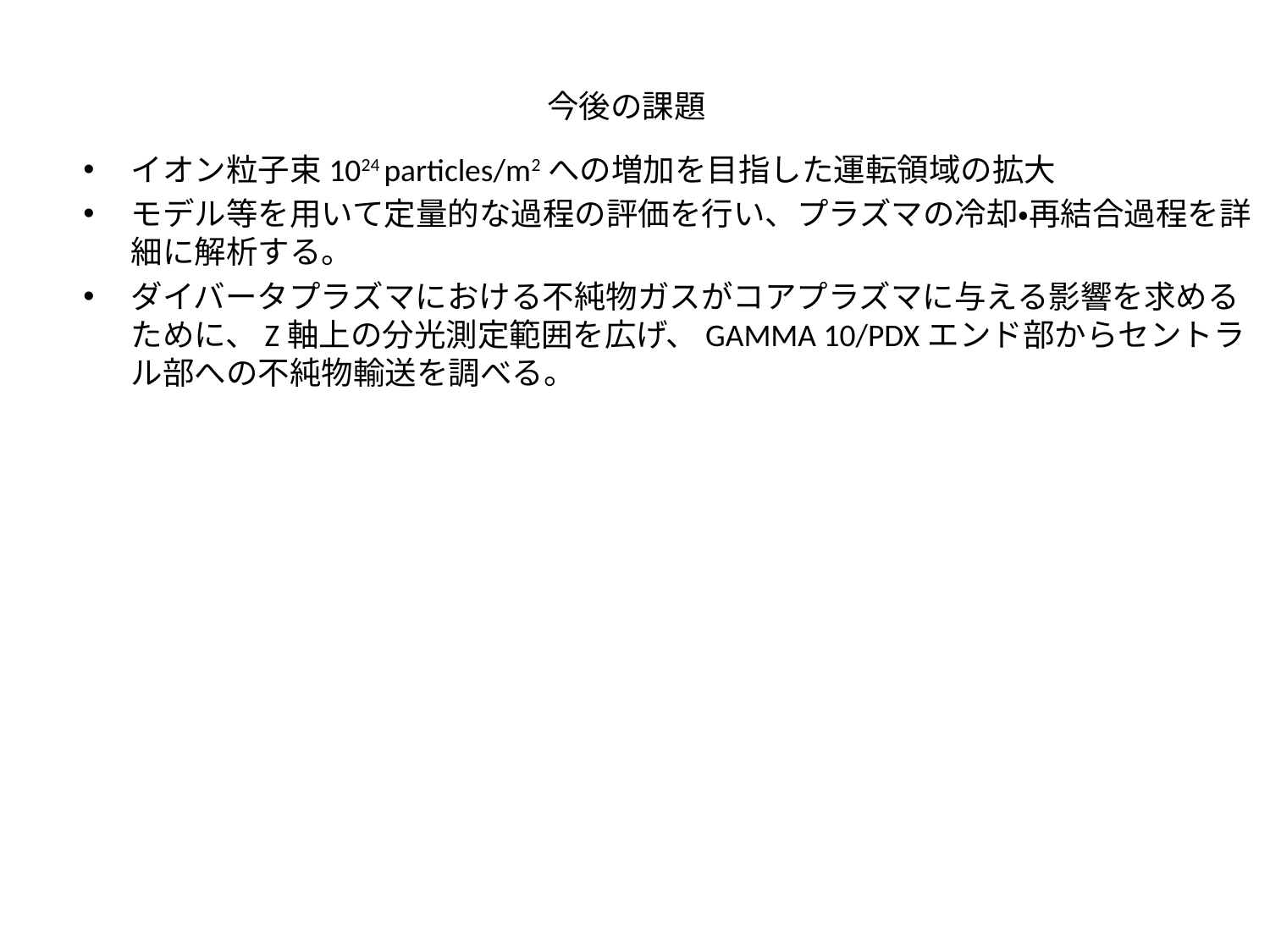

# 今後の課題
イオン粒子束1024 particles/m2への増加を目指した運転領域の拡大
モデル等を用いて定量的な過程の評価を行い、プラズマの冷却・再結合過程を詳細に解析する。
ダイバータプラズマにおける不純物ガスがコアプラズマに与える影響を求めるために、Z軸上の分光測定範囲を広げ、GAMMA 10/PDXエンド部からセントラル部への不純物輸送を調べる。